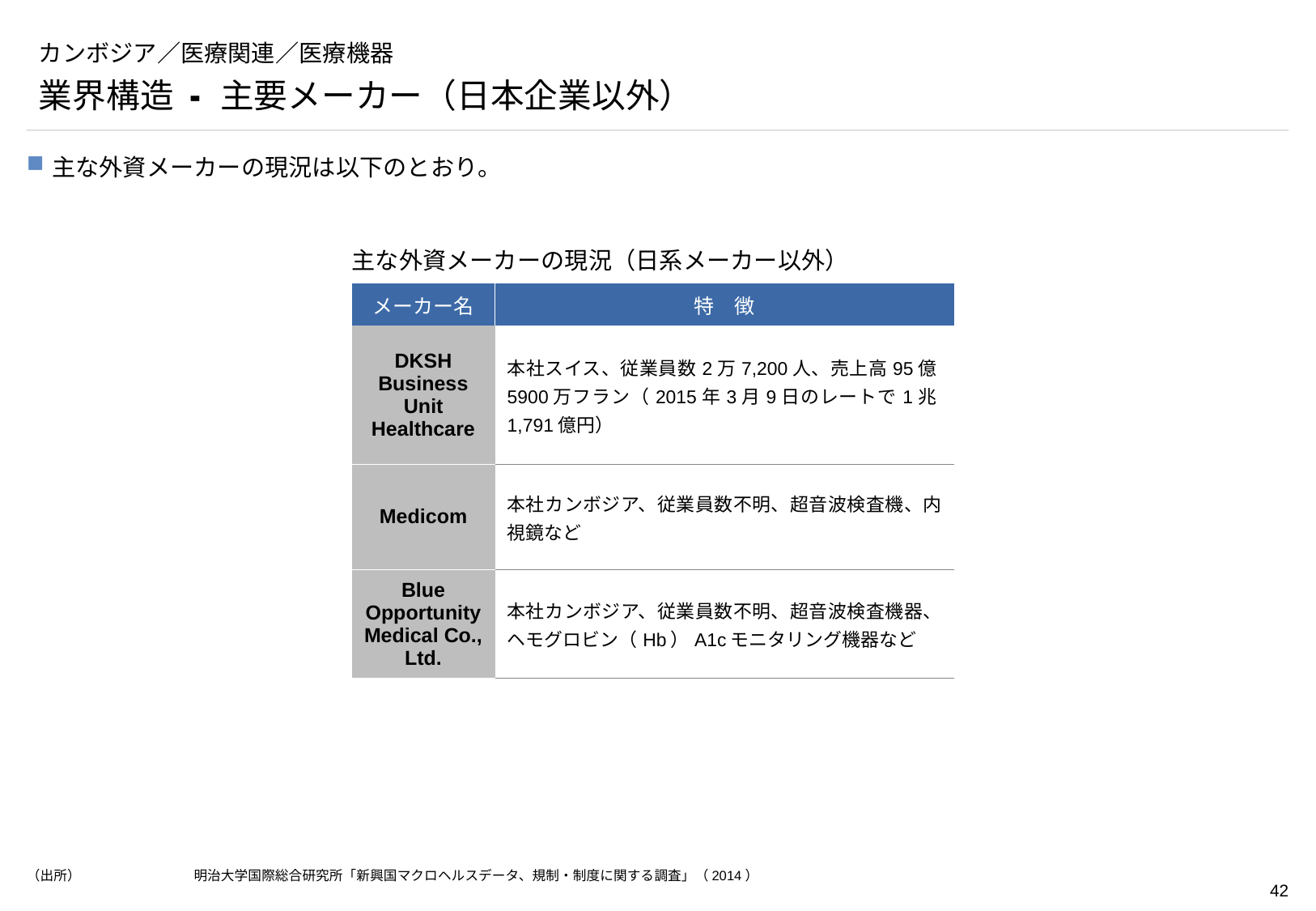

# カンボジア／医療関連／医療機器
業界構造 - 主要メーカー（日本企業以外）
主な外資メーカーの現況は以下のとおり。
主な外資メーカーの現況（日系メーカー以外）
| メーカー名 | 特　徴 |
| --- | --- |
| DKSH Business Unit Healthcare | 本社スイス、従業員数2万7,200人、売上高95億5900万フラン（2015年3月9日のレートで1兆1,791億円） |
| Medicom | 本社カンボジア、従業員数不明、超音波検査機、内視鏡など |
| Blue Opportunity Medical Co., Ltd. | 本社カンボジア、従業員数不明、超音波検査機器、ヘモグロビン（Hb）A1cモニタリング機器など |
（出所）	明治大学国際総合研究所「新興国マクロヘルスデータ、規制・制度に関する調査」（2014）